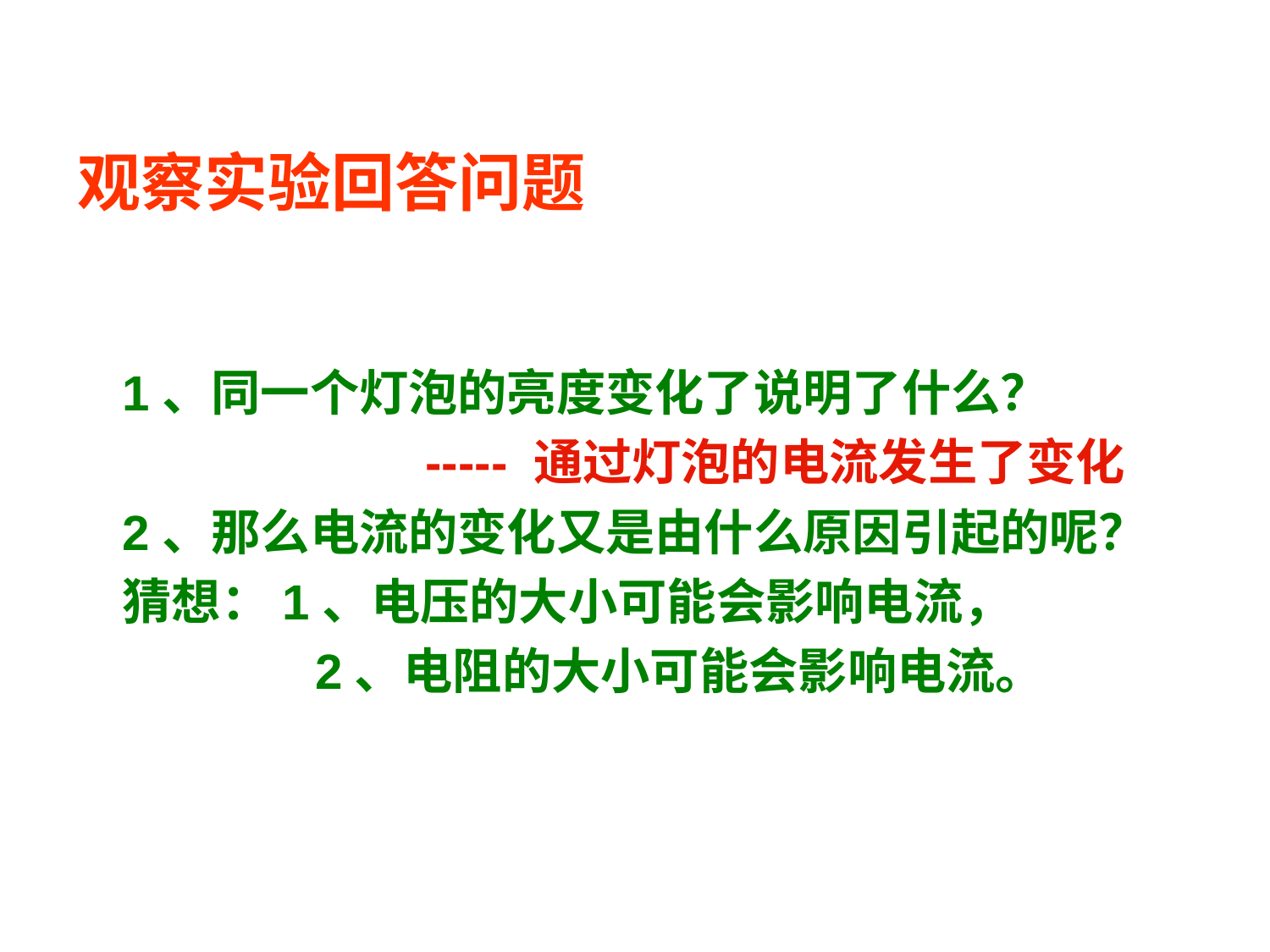

# 观察实验回答问题

1、同一个灯泡的亮度变化了说明了什么？
                      ----- 通过灯泡的电流发生了变化
2、那么电流的变化又是由什么原因引起的呢？
猜想：1、电压的大小可能会影响电流，
              2、电阻的大小可能会影响电流。